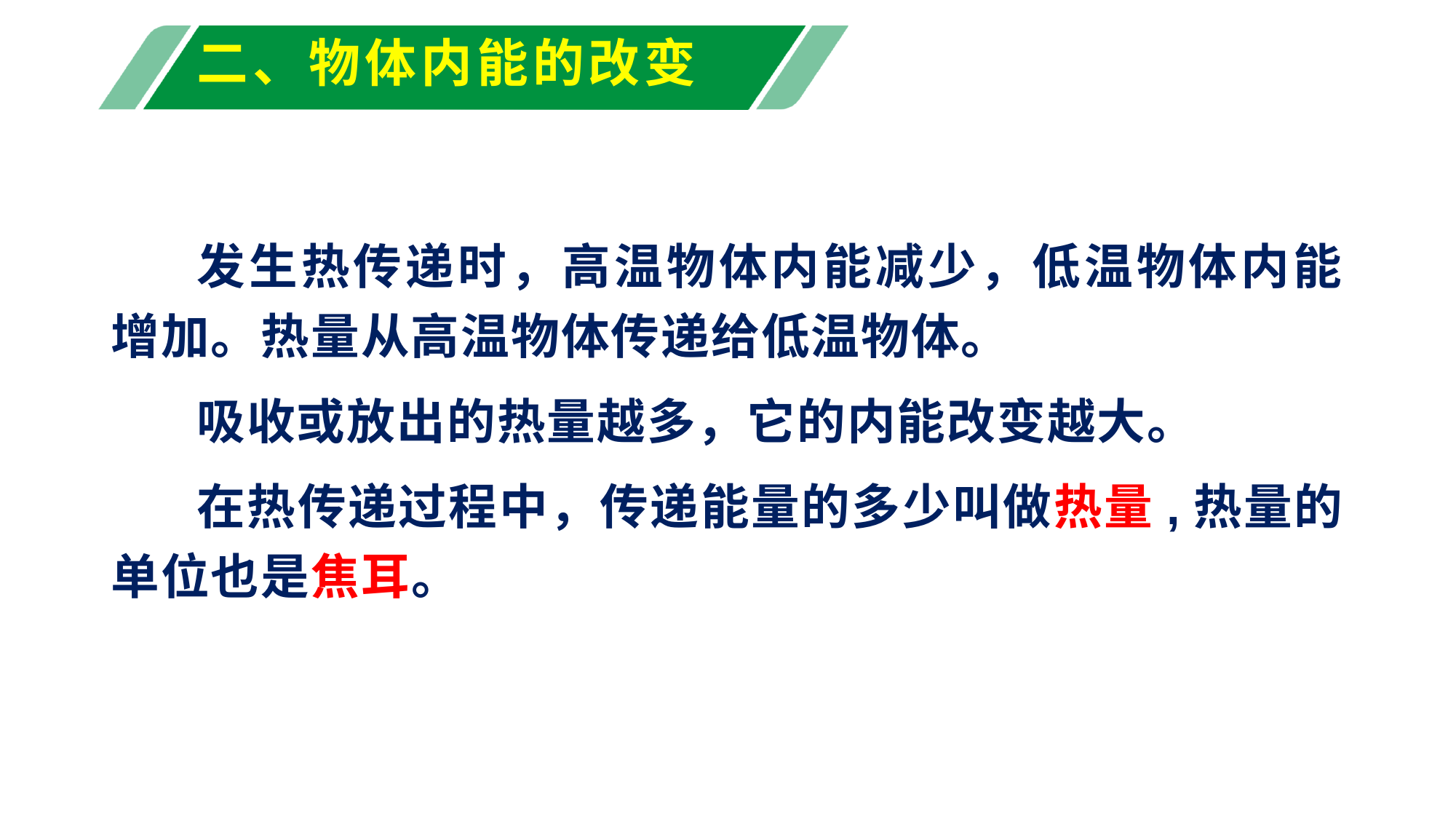

# 二、物体内能的改变

发生热传递时，高温物体内能减少，低温物体内能增加。热量从高温物体传递给低温物体。
吸收或放出的热量越多，它的内能改变越大。
在热传递过程中，传递能量的多少叫做热量,热量的单位也是焦耳。